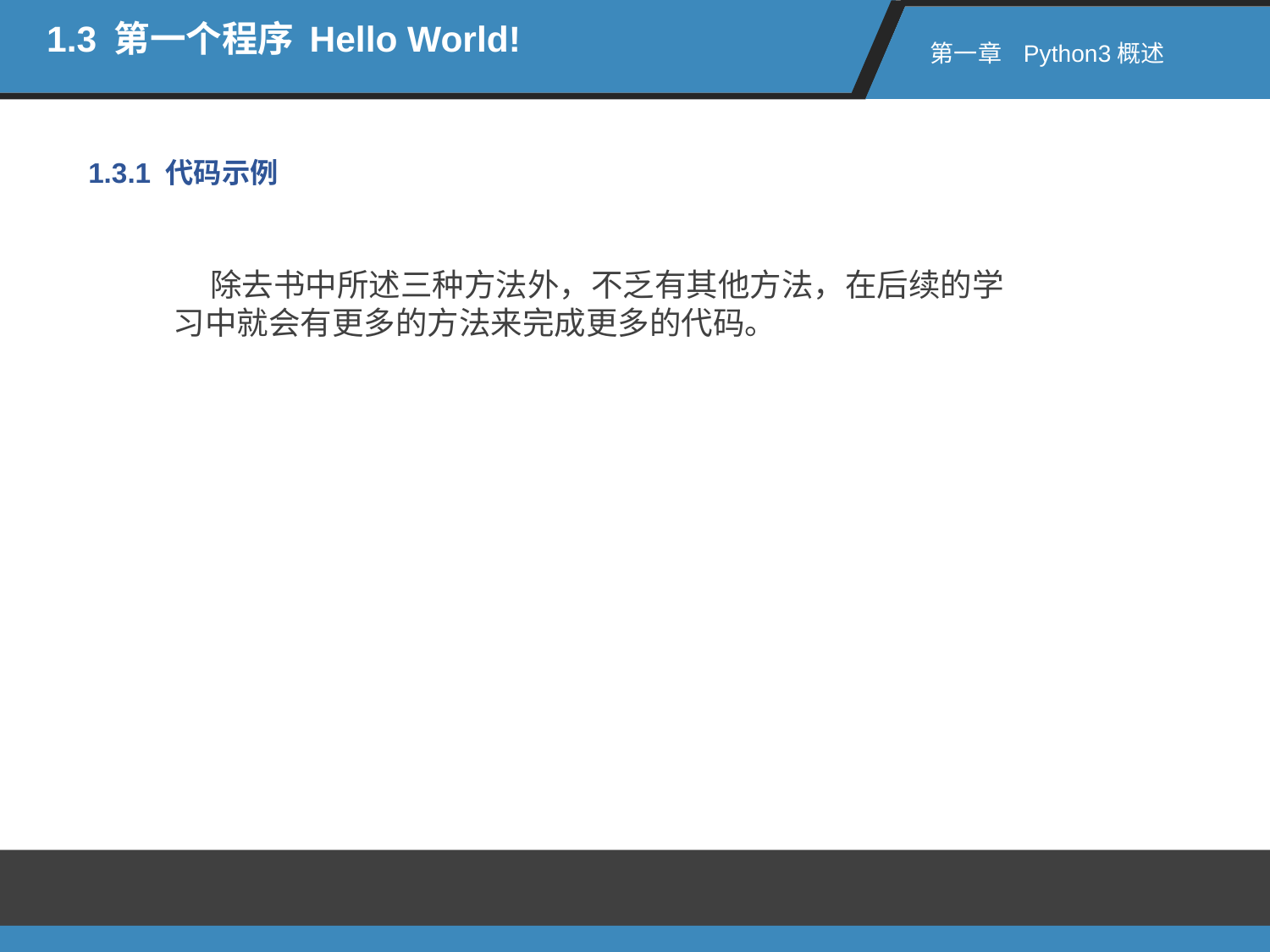

1.3 第一个程序 Hello World!
第一章   Python3概述
1.3.1 代码示例

除去书中所述三种方法外，不乏有其他方法，在后续的学习中就会有更多的方法来完成更多的代码。